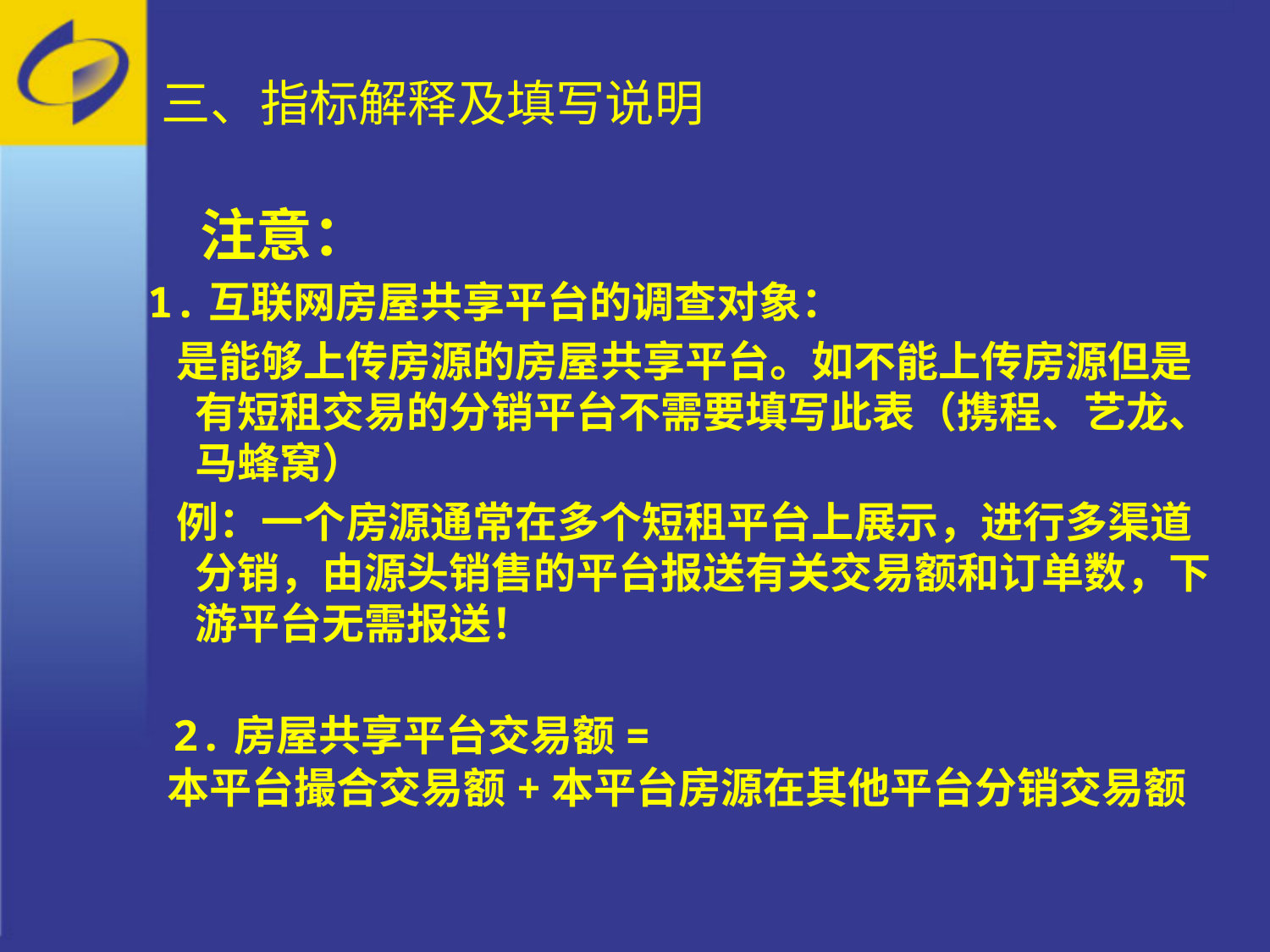

三、指标解释及填写说明

   注意：
1.互联网房屋共享平台的调查对象：
  是能够上传房源的房屋共享平台。如不能上传房源但是有短租交易的分销平台不需要填写此表（携程、艺龙、马蜂窝）
  例：一个房源通常在多个短租平台上展示，进行多渠道分销，由源头销售的平台报送有关交易额和订单数，下游平台无需报送！

 2.房屋共享平台交易额=
 本平台撮合交易额+本平台房源在其他平台分销交易额